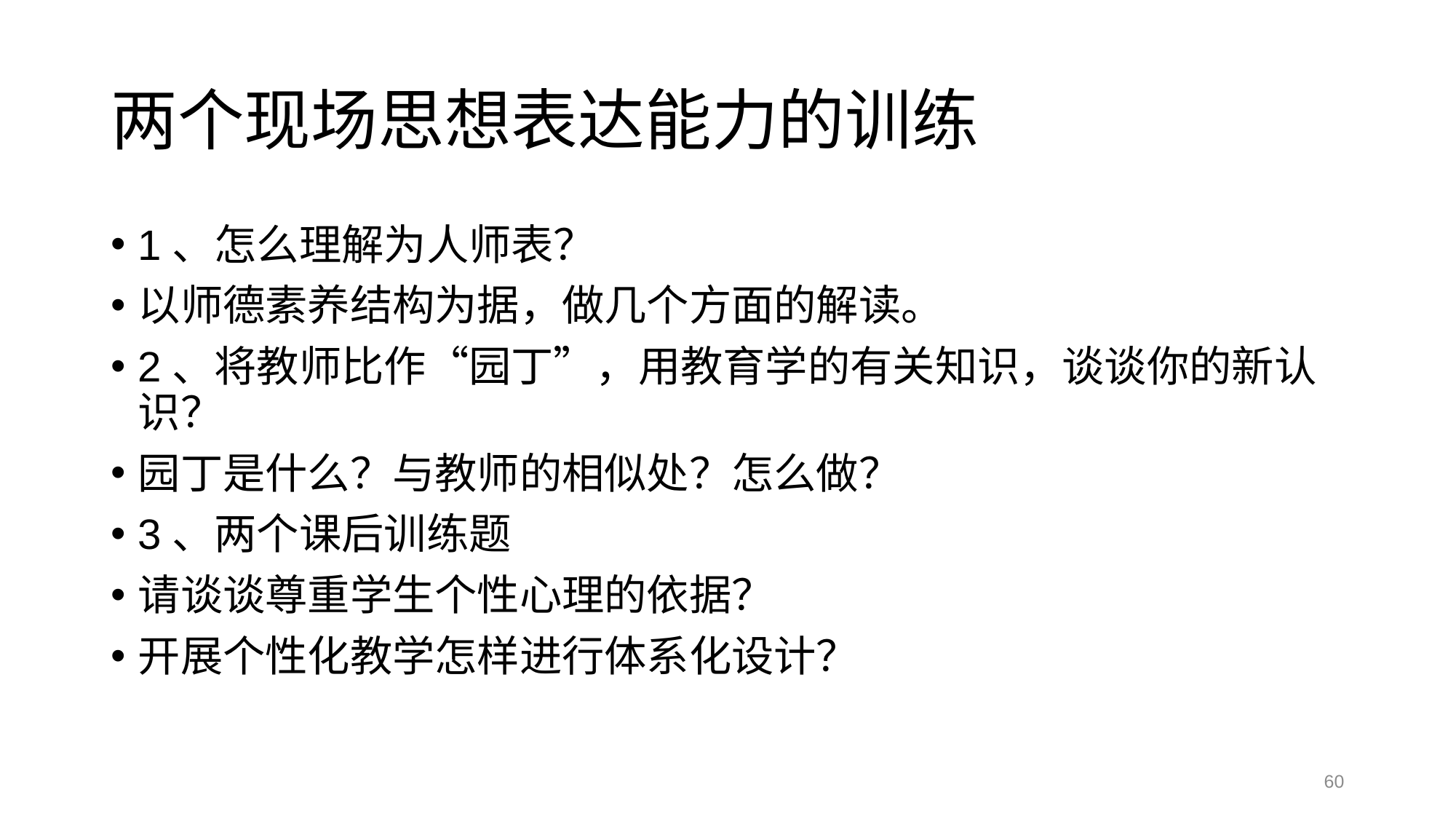

# 两个现场思想表达能力的训练
1、怎么理解为人师表？
以师德素养结构为据，做几个方面的解读。
2、将教师比作“园丁”，用教育学的有关知识，谈谈你的新认识？
园丁是什么？与教师的相似处？怎么做？
3、两个课后训练题
请谈谈尊重学生个性心理的依据？
开展个性化教学怎样进行体系化设计？

60